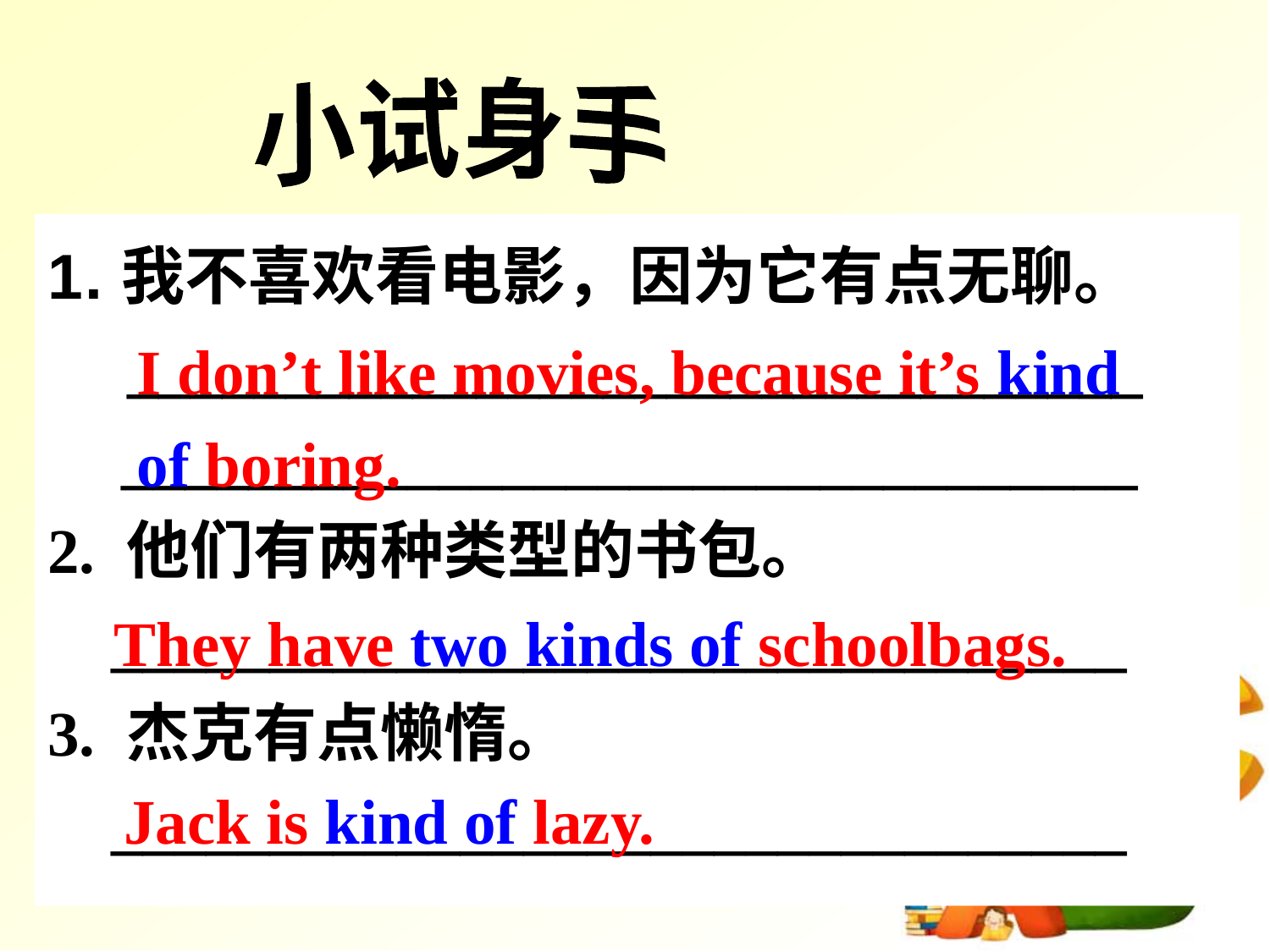

小试身手
我不喜欢看电影，因为它有点无聊。
     ________________________________ ________________________________
2. 他们有两种类型的书包。
    ________________________________
3. 杰克有点懒惰。
    ________________________________
I don’t like movies, because it’s kind of boring.
  They have two kinds of schoolbags.
Jack is kind of lazy.